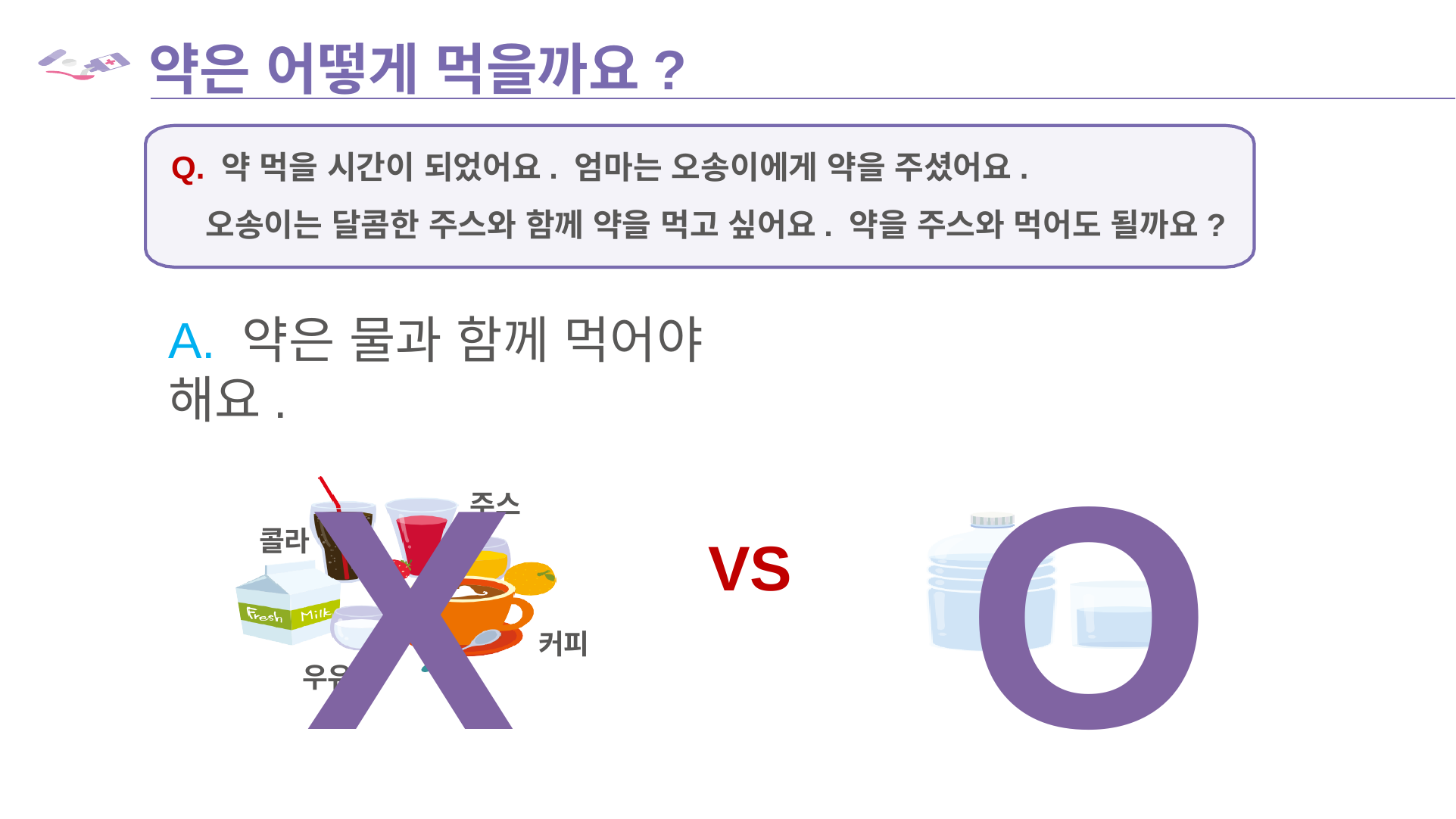

# 약은 어떻게 먹을까요?

Q. 약 먹을 시간이 되었어요. 엄마는 오송이에게 약을 주셨어요.
   오송이는 달콤한 주스와 함께 약을 먹고 싶어요. 약을 주스와 먹어도 될까요?
A. 약은 물과 함께 먹어야 해요.
O
X

주스
콜라
커피
우유

VS